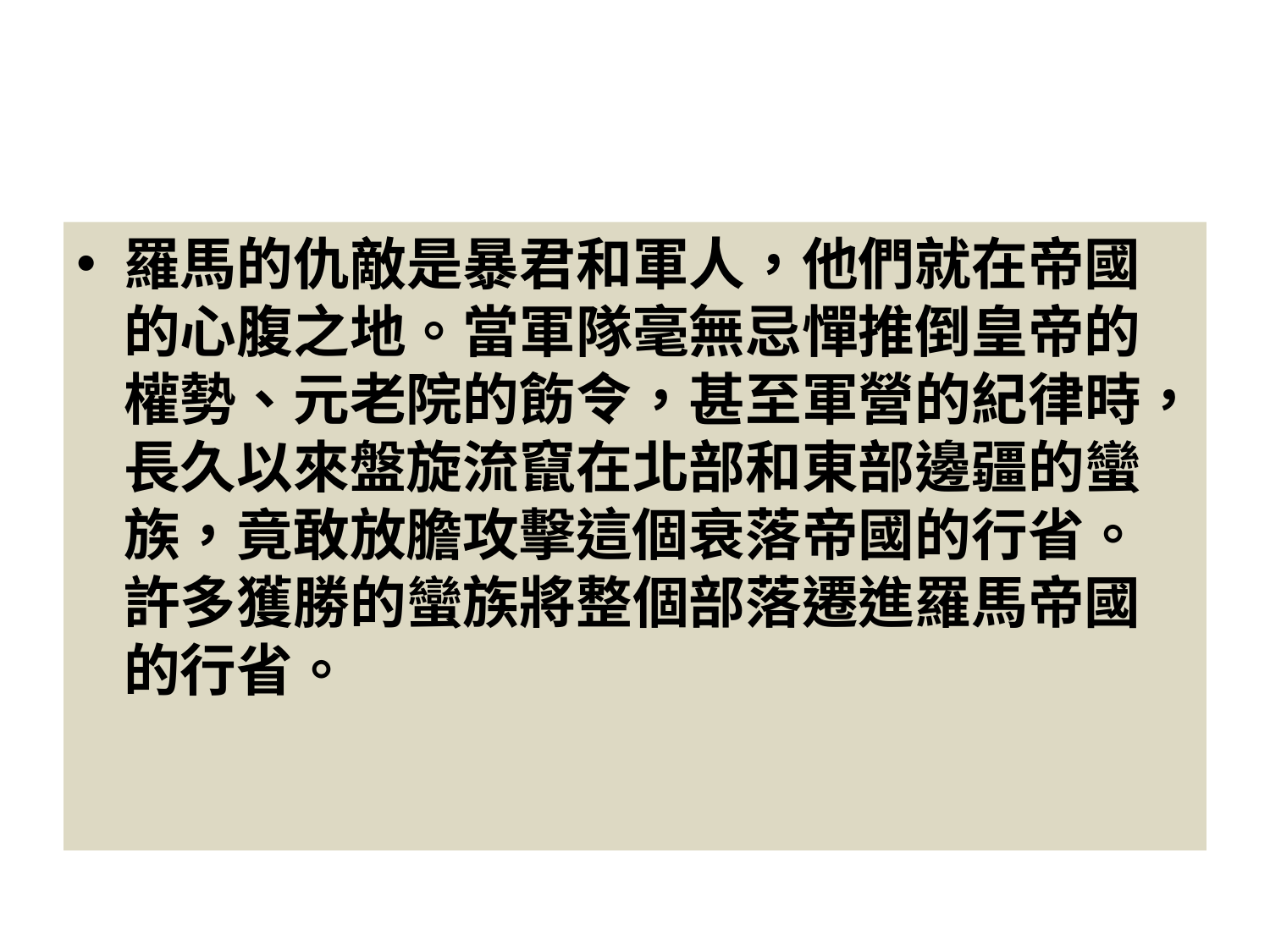

#
羅馬的仇敵是暴君和軍人，他們就在帝國的心腹之地。當軍隊毫無忌憚推倒皇帝的權勢、元老院的飭令，甚至軍營的紀律時，長久以來盤旋流竄在北部和東部邊疆的蠻族，竟敢放膽攻擊這個衰落帝國的行省。許多獲勝的蠻族將整個部落遷進羅馬帝國的行省。